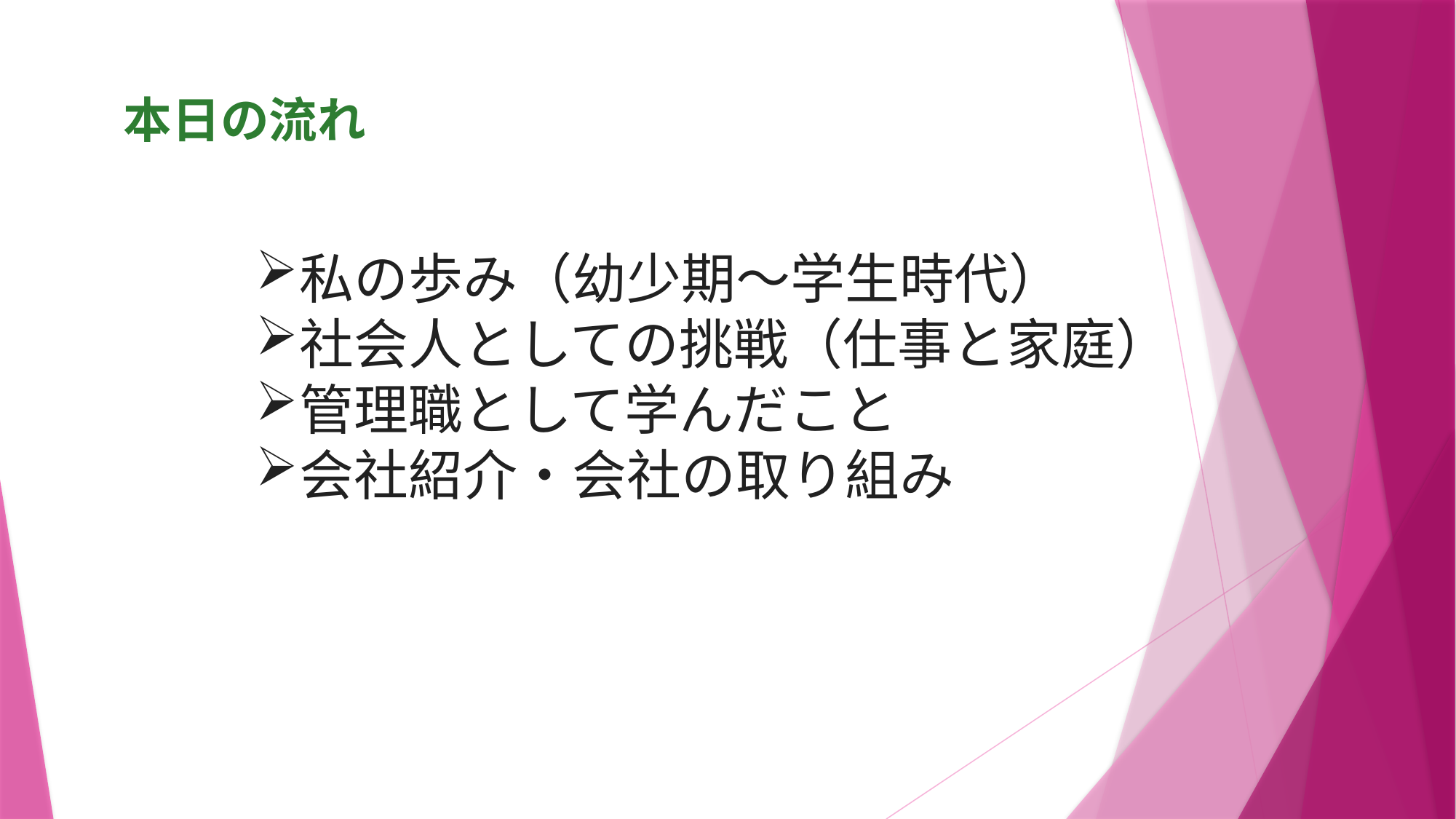

本日の流れ
私の歩み（幼少期〜学生時代）
社会人としての挑戦（仕事と家庭）
管理職として学んだこと
会社紹介・会社の取り組み